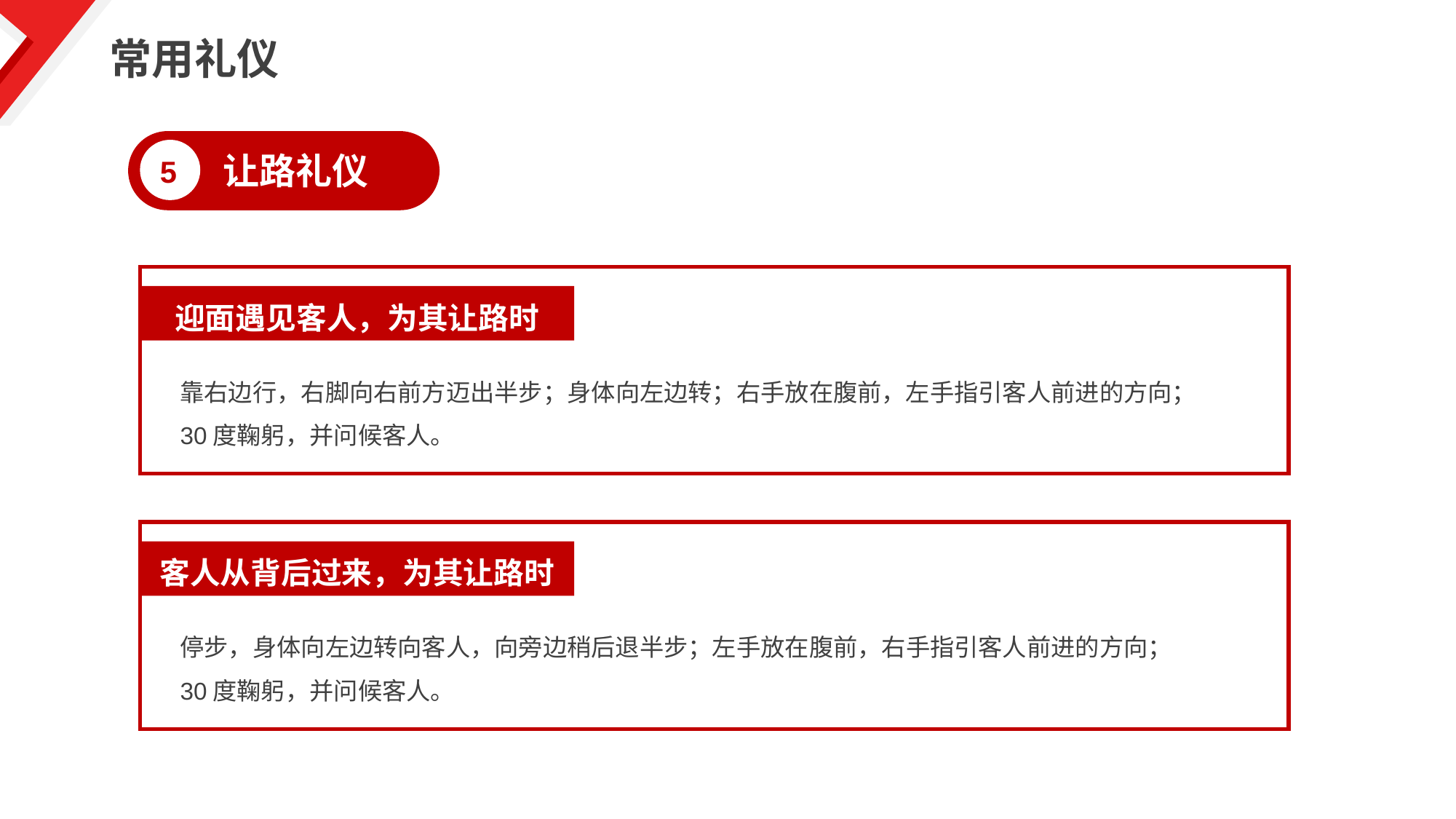

常用礼仪

让路礼仪
5

迎面遇见客人，为其让路时
靠右边行，右脚向右前方迈出半步；身体向左边转；右手放在腹前，左手指引客人前进的方向；
30度鞠躬，并问候客人。

客人从背后过来，为其让路时
停步，身体向左边转向客人，向旁边稍后退半步；左手放在腹前，右手指引客人前进的方向；
30度鞠躬，并问候客人。